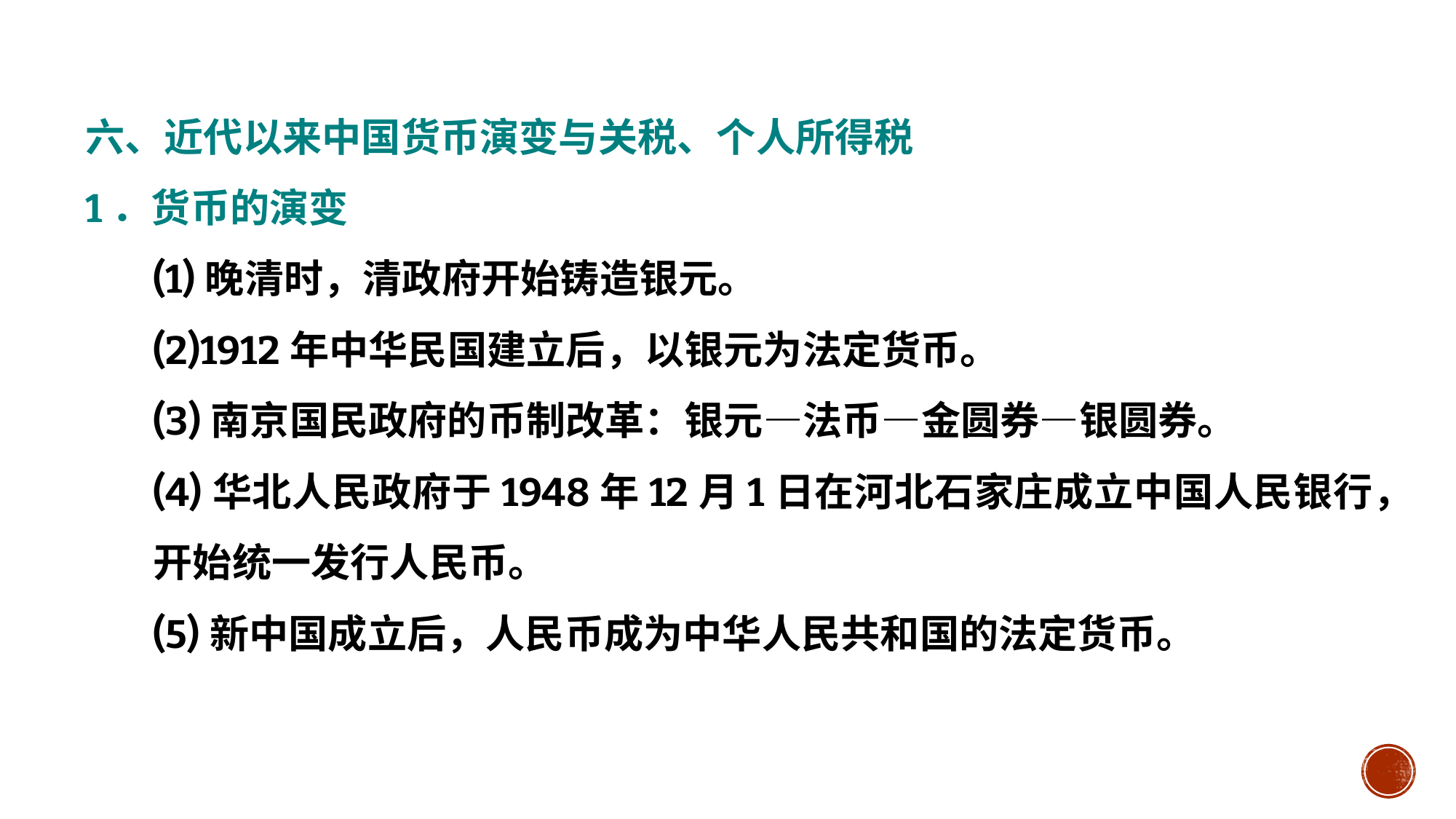

#
六、近代以来中国货币演变与关税、个人所得税
1．货币的演变
(1)晚清时，清政府开始铸造银元。
(2)1912年中华民国建立后，以银元为法定货币。
(3)南京国民政府的币制改革：银元—法币—金圆券—银圆券。
(4)华北人民政府于1948年12月1日在河北石家庄成立中国人民银行，开始统一发行人民币。
(5)新中国成立后，人民币成为中华人民共和国的法定货币。